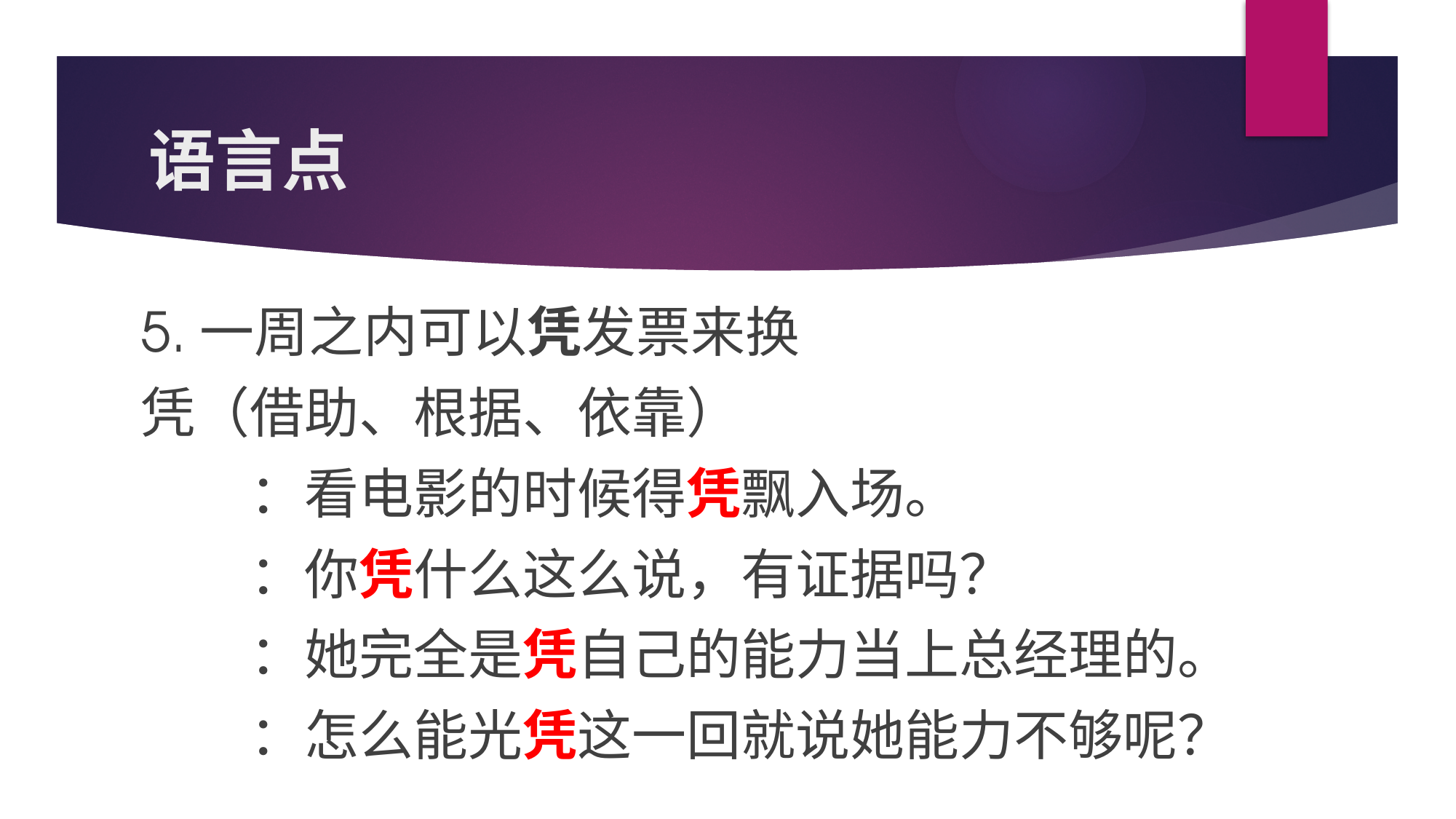

# 语言点
5.一周之内可以凭发票来换
凭（借助、根据、依靠）
	：看电影的时候得凭飘入场。
	：你凭什么这么说，有证据吗？
	：她完全是凭自己的能力当上总经理的。
	：怎么能光凭这一回就说她能力不够呢？